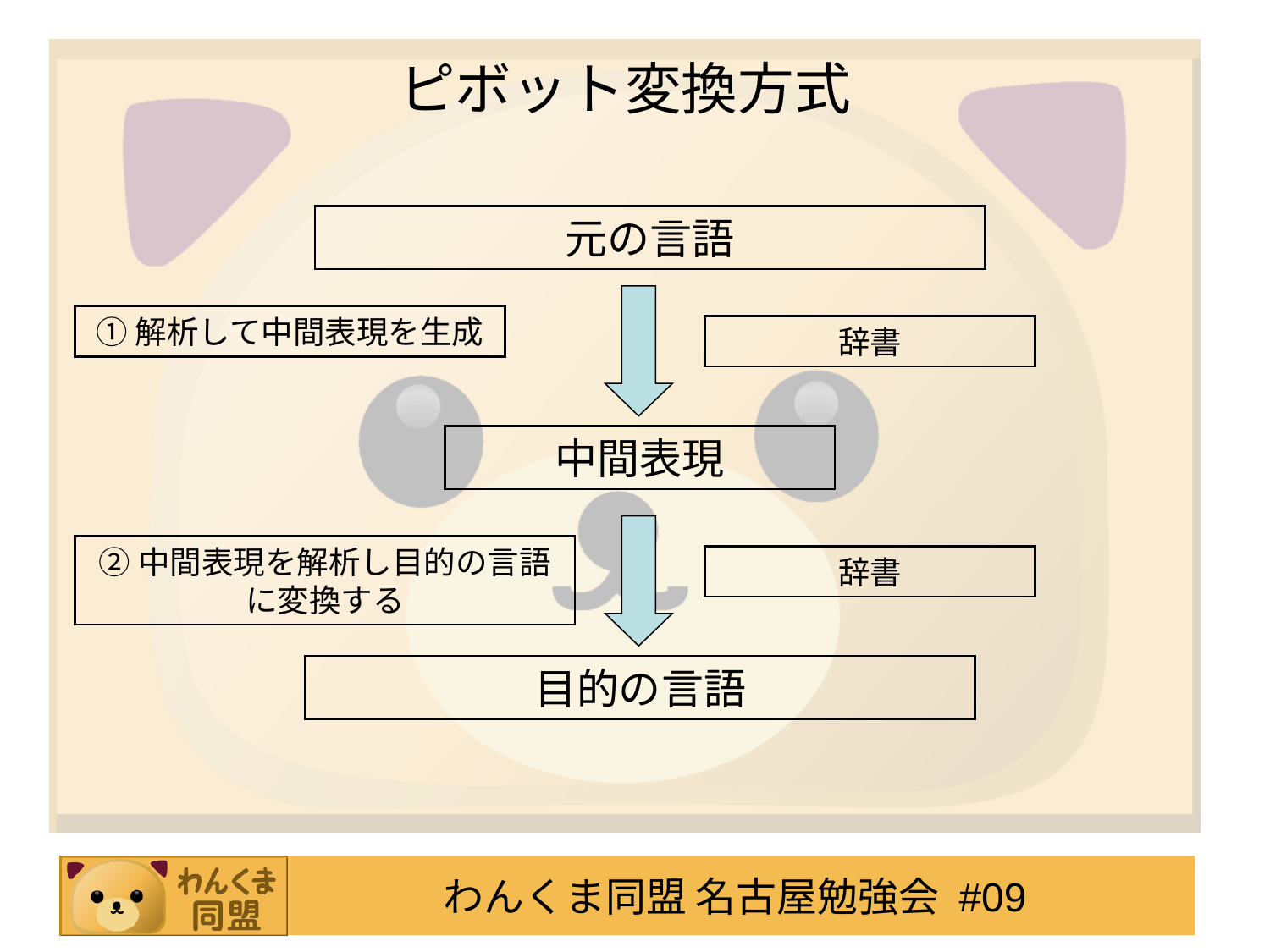

ピボット変換方式
元の言語

①解析して中間表現を生成
辞書
中間表現

②中間表現を解析し目的の言語に変換する
辞書
目的の言語